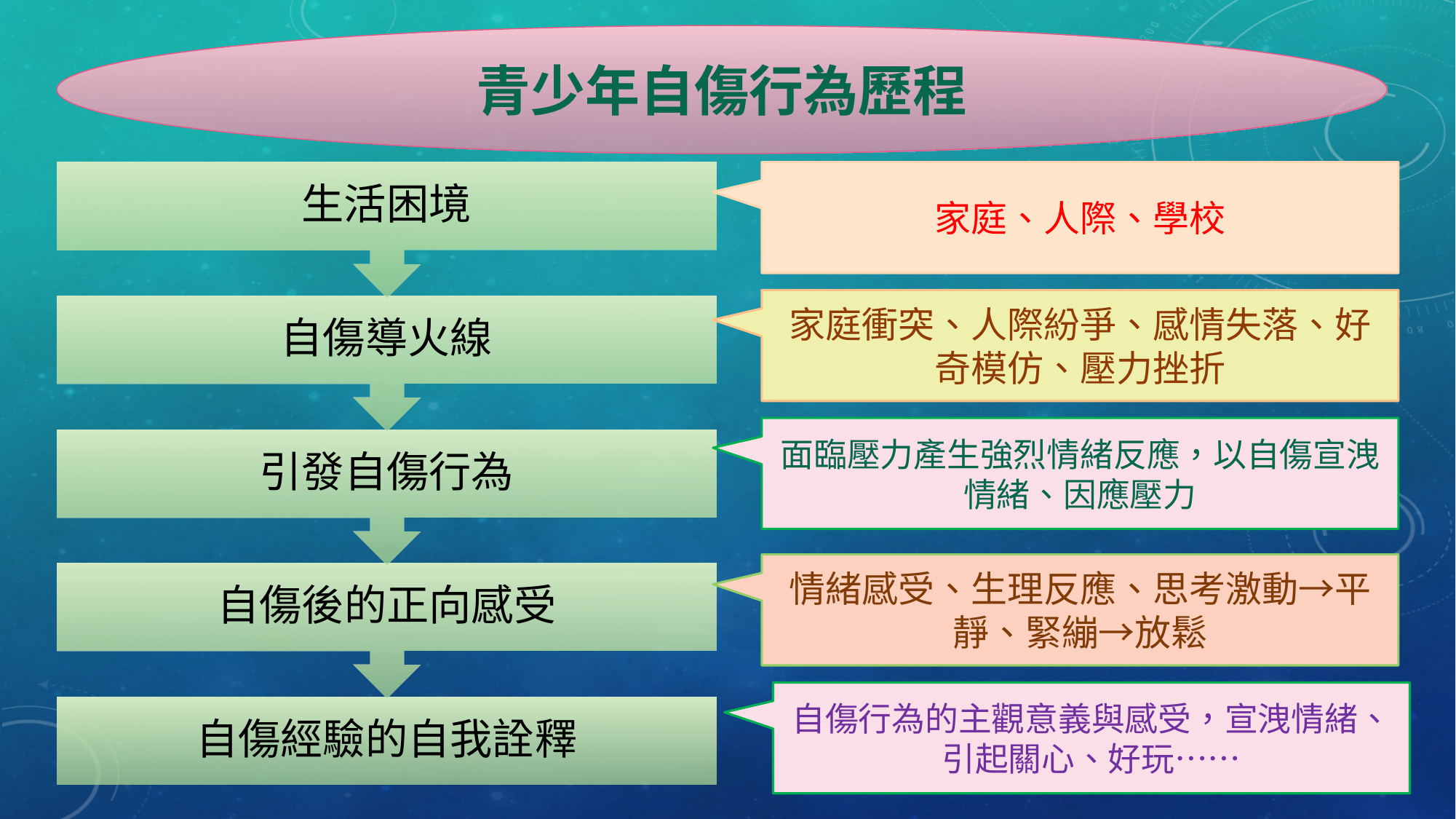

青少年自傷行為歷程
自傷經驗的自我詮釋
自傷後的正向感受
引發自傷行為
自傷導火線
生活困境
家庭、人際、學校
家庭衝突、人際紛爭、感情失落、好奇模仿、壓力挫折
面臨壓力產生強烈情緒反應，以自傷宣洩情緒、因應壓力
情緒感受、生理反應、思考激動→平靜、緊繃→放鬆
自傷行為的主觀意義與感受，宣洩情緒、引起關心、好玩……